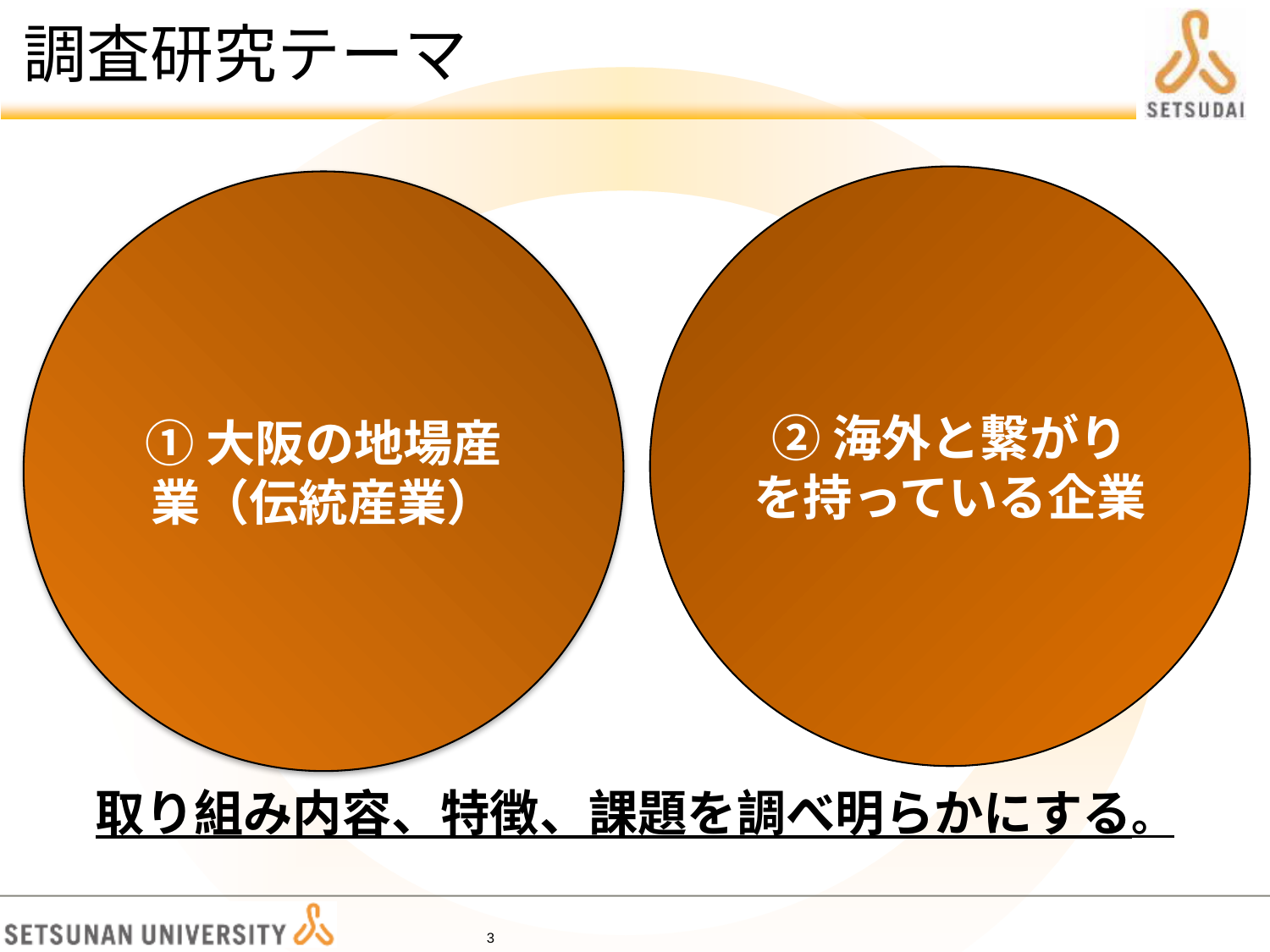

# 調査研究テーマ
②海外と繋がりを持っている企業
①大阪の地場産業（伝統産業）
取り組み内容、特徴、課題を調べ明らかにする。

3